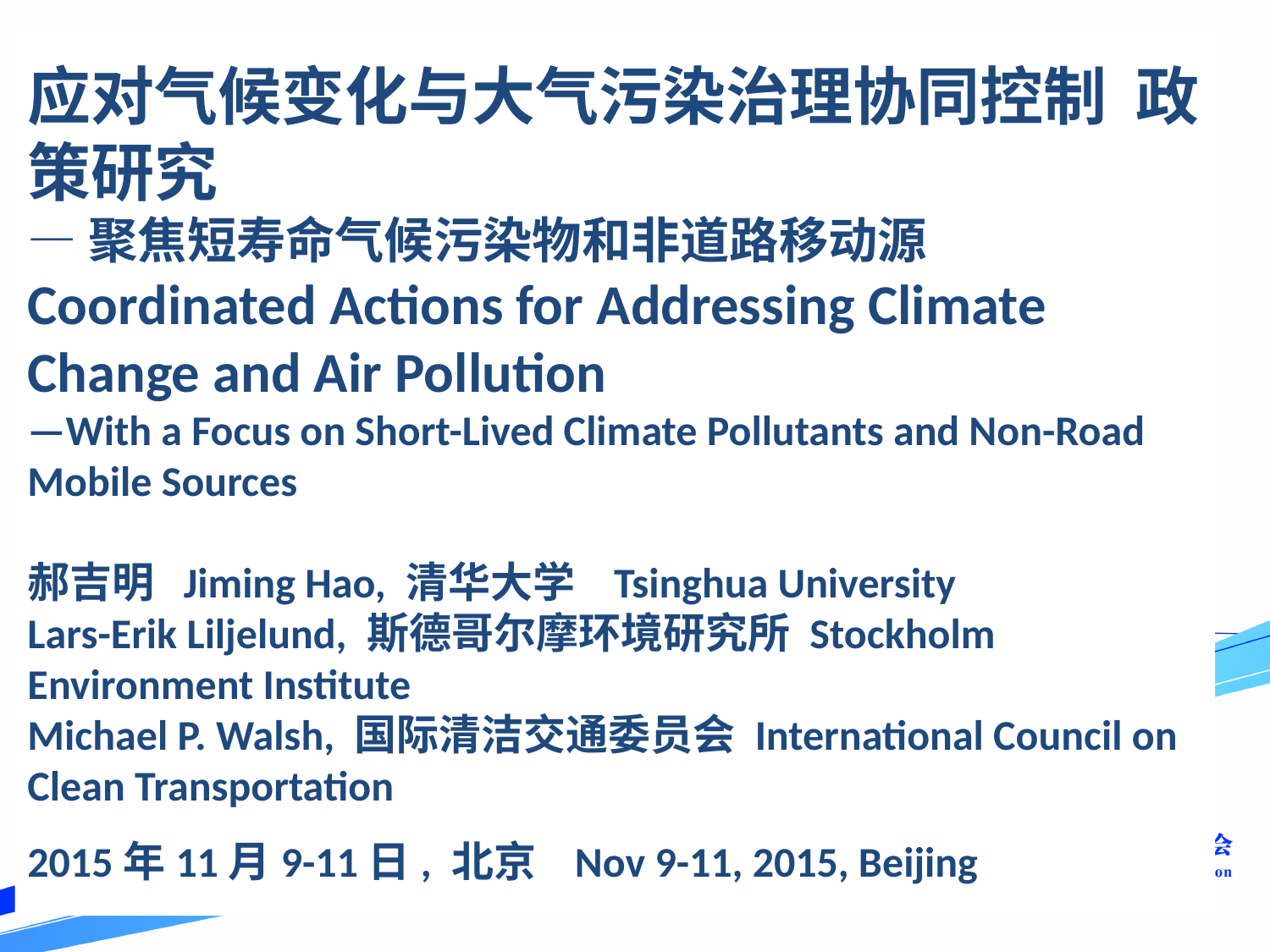

应对气候变化与大气污染治理协同控制  政策研究
—聚焦短寿命气候污染物和非道路移动源
Coordinated Actions for Addressing Climate Change and Air Pollution
—With a Focus on Short-Lived Climate Pollutants and Non-Road Mobile Sources

郝吉明  Jiming Hao, 清华大学   Tsinghua University
Lars-Erik Liljelund, 斯德哥尔摩环境研究所 Stockholm Environment Institute
Michael P. Walsh, 国际清洁交通委员会 International Council on Clean Transportation

2015年11月9-11日, 北京   Nov 9-11, 2015, Beijing